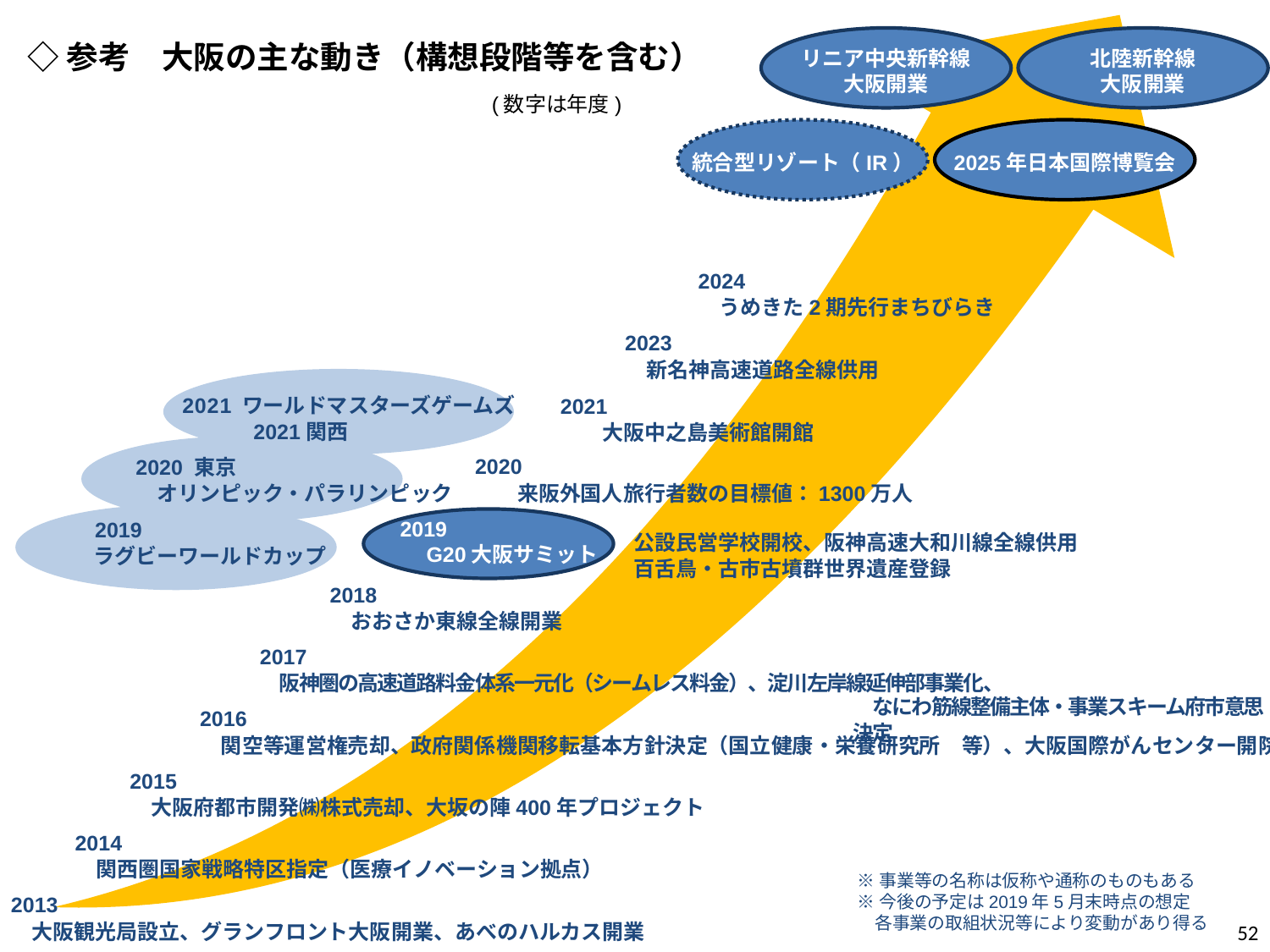

◇参考　大阪の主な動き（構想段階等を含む）
リニア中央新幹線
大阪開業
北陸新幹線
大阪開業
(数字は年度)

統合型リゾート（IR）
2025年日本国際博覧会
2024
　うめきた2期先行まちびらき
2023
　新名神高速道路全線供用

 ワールドマスターズゲームズ
            2021関西
2021
　　大阪中之島美術館開館

2020 東京
　オリンピック・パラリンピック
2020
　　来阪外国人旅行者数の目標値：1300万人

　2019
    ラグビーワールドカップ

　公設民営学校開校、阪神高速大和川線全線供用
　百舌鳥・古市古墳群世界遺産登録
2019
　G20大阪サミット
2018
　おおさか東線全線開業
2017
　阪神圏の高速道路料金体系一元化（シームレス料金）、淀川左岸線延伸部事業化、
　なにわ筋線整備主体・事業スキーム府市意思決定
2016
　関空等運営権売却、政府関係機関移転基本方針決定（国立健康・栄養研究所　等）、大阪国際がんセンター開院
2015
　大阪府都市開発㈱株式売却、大坂の陣400年プロジェクト
2014
　関西圏国家戦略特区指定（医療イノベーション拠点）
※事業等の名称は仮称や通称のものもある
※今後の予定は2019年5月末時点の想定
　各事業の取組状況等により変動があり得る
2013
　大阪観光局設立、グランフロント大阪開業、あべのハルカス開業
52